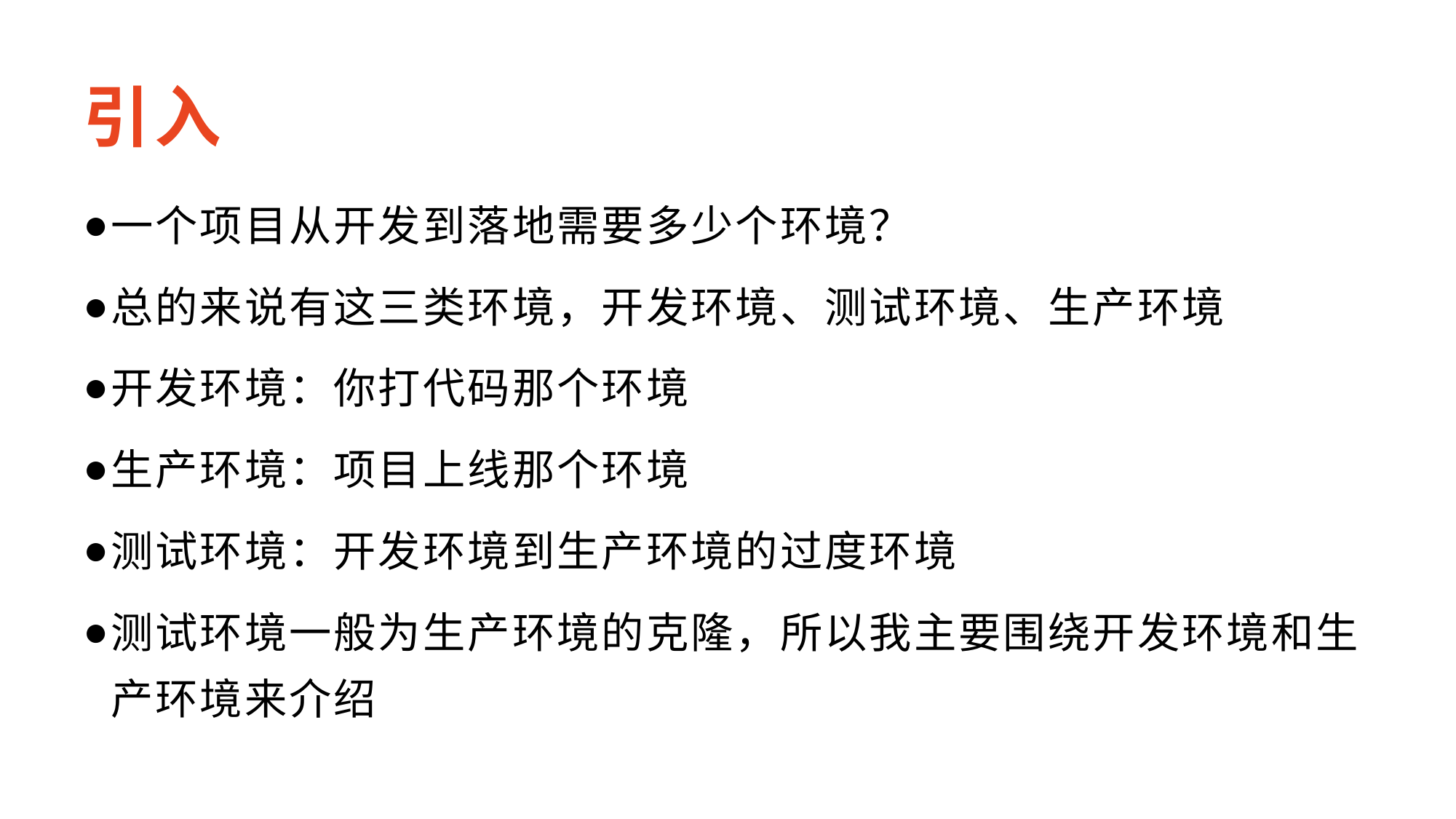

# 引入
一个项目从开发到落地需要多少个环境？
总的来说有这三类环境，开发环境、测试环境、生产环境
开发环境：你打代码那个环境
生产环境：项目上线那个环境
测试环境：开发环境到生产环境的过度环境
测试环境一般为生产环境的克隆，所以我主要围绕开发环境和生产环境来介绍